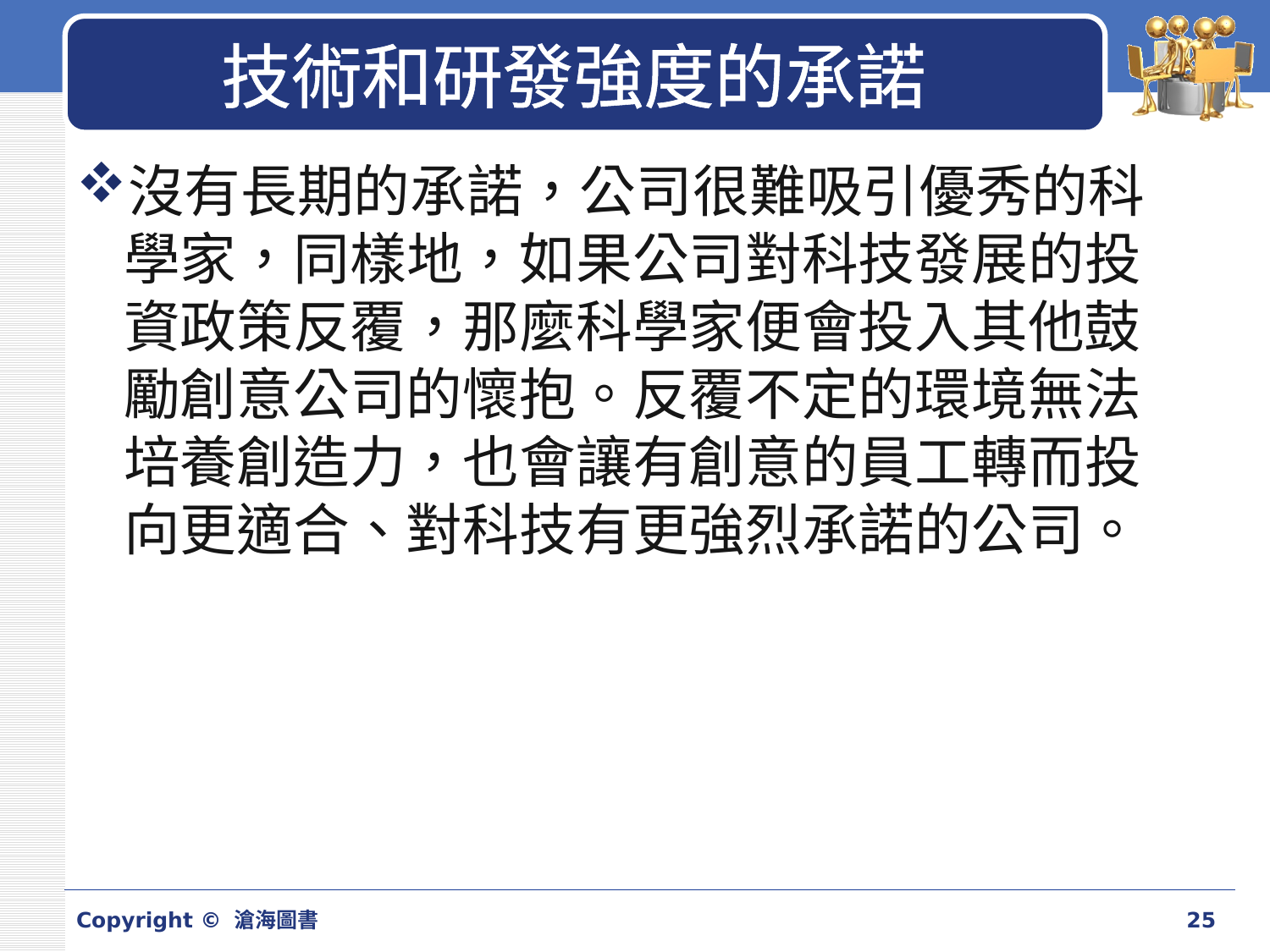

# 技術和研發強度的承諾
沒有長期的承諾，公司很難吸引優秀的科學家，同樣地，如果公司對科技發展的投資政策反覆，那麼科學家便會投入其他鼓勵創意公司的懷抱。反覆不定的環境無法培養創造力，也會讓有創意的員工轉而投向更適合、對科技有更強烈承諾的公司。
Copyright © 滄海圖書
25